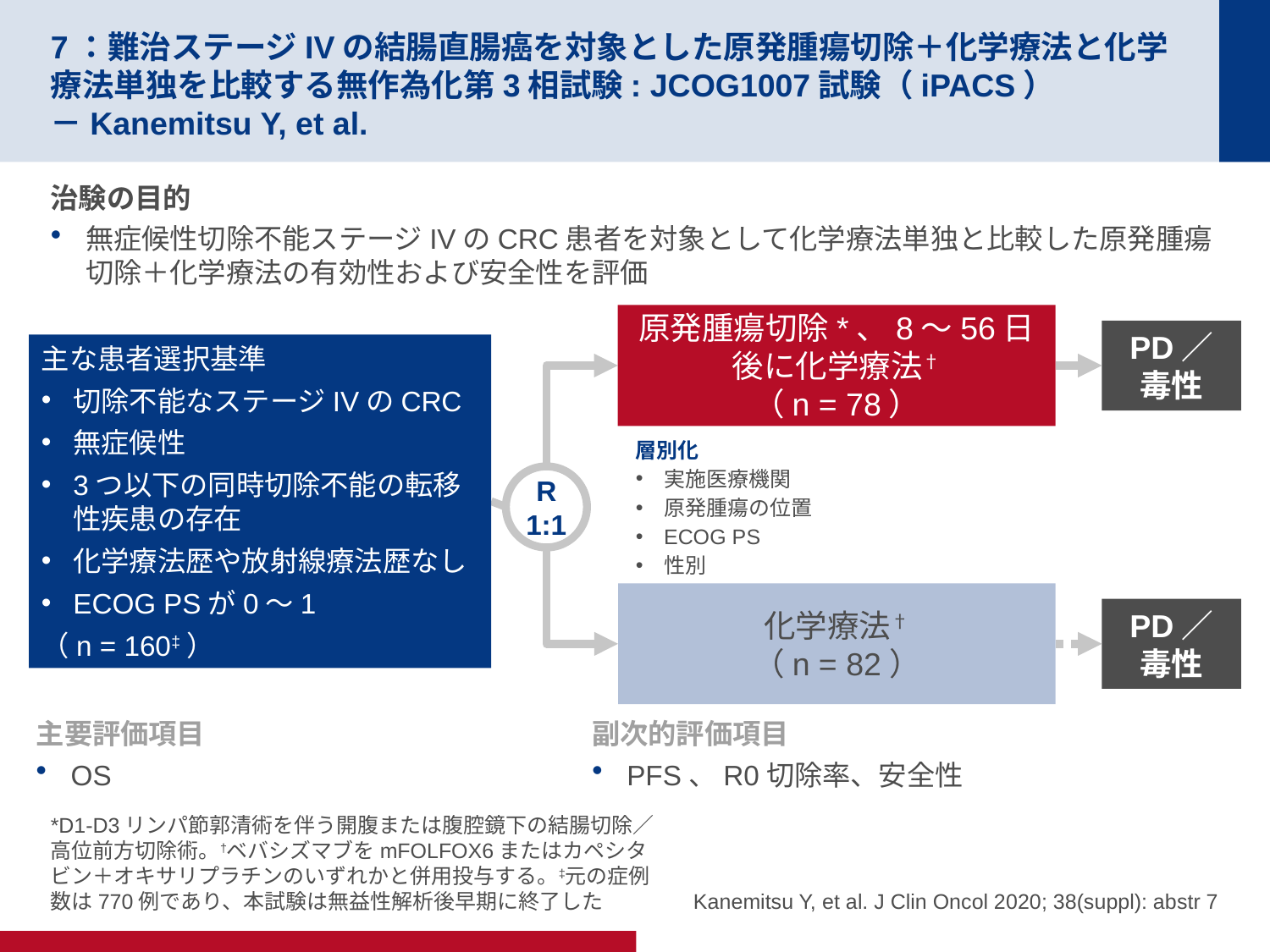

# 7：難治ステージIVの結腸直腸癌を対象とした原発腫瘍切除＋化学療法と化学療法単独を比較する無作為化第3相試験: JCOG1007試験（iPACS） －Kanemitsu Y, et al.
治験の目的
無症候性切除不能ステージIVのCRC患者を対象として化学療法単独と比較した原発腫瘍切除＋化学療法の有効性および安全性を評価
原発腫瘍切除*、8～56日後に化学療法†
（n = 78）
PD／
毒性
主な患者選択基準
切除不能なステージIVのCRC
無症候性
3つ以下の同時切除不能の転移性疾患の存在
化学療法歴や放射線療法歴なし
ECOG PSが0～1
（n = 160‡）
層別化
実施医療機関
原発腫瘍の位置
ECOG PS
性別
R
1:1
化学療法†
（n = 82）
PD／
毒性
主要評価項目
OS
副次的評価項目
PFS、R0切除率、安全性
*D1-D3リンパ節郭清術を伴う開腹または腹腔鏡下の結腸切除／高位前方切除術。†ベバシズマブをmFOLFOX6またはカペシタビン＋オキサリプラチンのいずれかと併用投与する。‡元の症例数は770例であり、本試験は無益性解析後早期に終了した
Kanemitsu Y, et al. J Clin Oncol 2020; 38(suppl): abstr 7